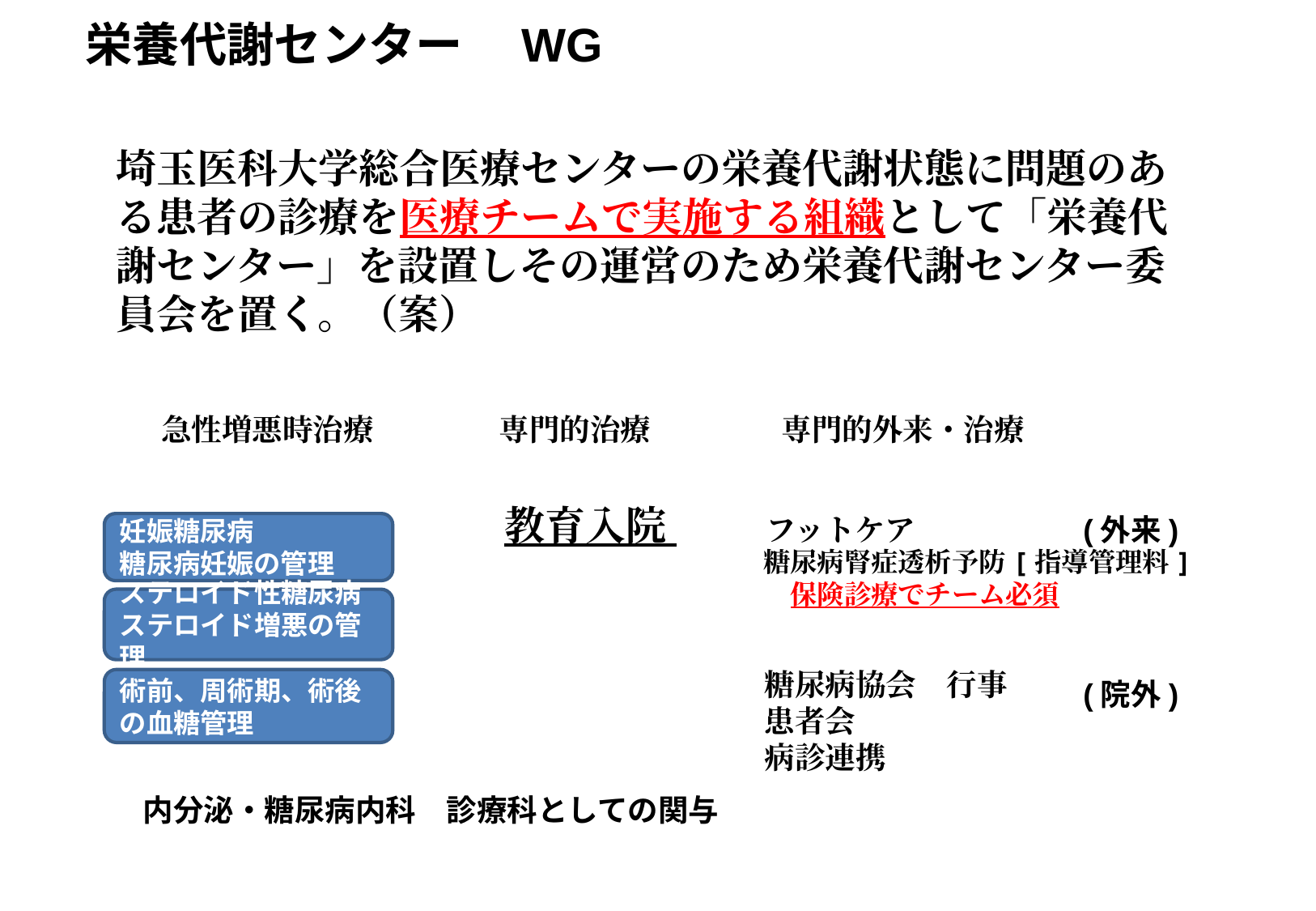

栄養代謝センター　WG
埼玉医科大学総合医療センターの栄養代謝状態に問題のある患者の診療を医療チームで実施する組織として「栄養代謝センター」を設置しその運営のため栄養代謝センター委員会を置く。（案）
専門的外来・治療
急性増悪時治療
専門的治療
教育入院
フットケア
(外来)
妊娠糖尿病
糖尿病妊娠の管理
糖尿病腎症透析予防[指導管理料]
　保険診療でチーム必須
ステロイド性糖尿病
ステロイド増悪の管理
糖尿病協会　行事
患者会
病診連携
(院外)
術前、周術期、術後の血糖管理
内分泌・糖尿病内科　診療科としての関与